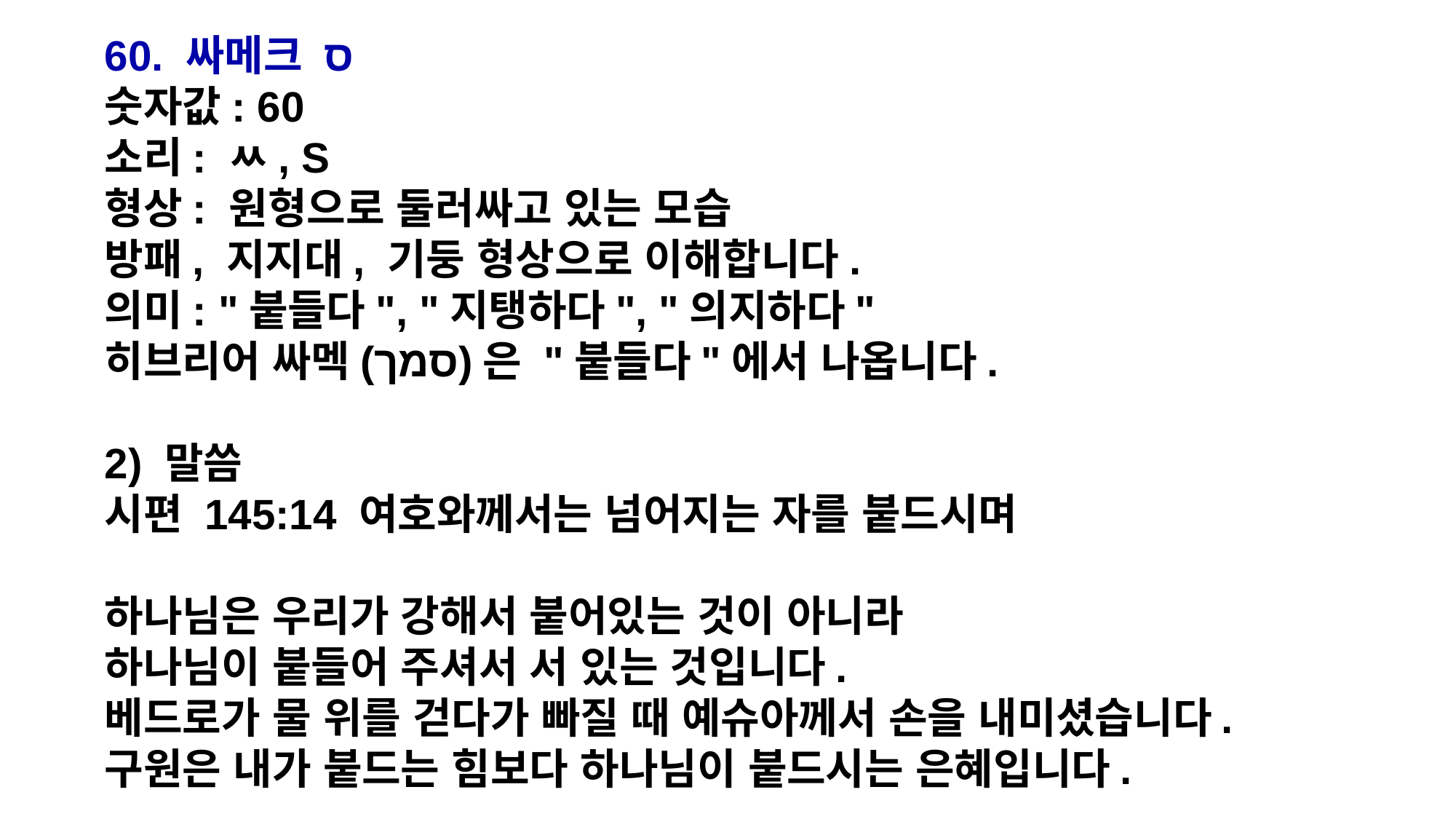

60. 싸메크 ס
숫자값: 60
소리: ㅆ, S
형상: 원형으로 둘러싸고 있는 모습
방패, 지지대, 기둥 형상으로 이해합니다.
의미: "붙들다", "지탱하다", "의지하다"
히브리어 싸멕(סמך)은 "붙들다"에서 나옵니다.

2) 말씀
시편 145:14 여호와께서는 넘어지는 자를 붙드시며

하나님은 우리가 강해서 붙어있는 것이 아니라
하나님이 붙들어 주셔서 서 있는 것입니다.
베드로가 물 위를 걷다가 빠질 때 예슈아께서 손을 내미셨습니다.
구원은 내가 붙드는 힘보다 하나님이 붙드시는 은혜입니다.